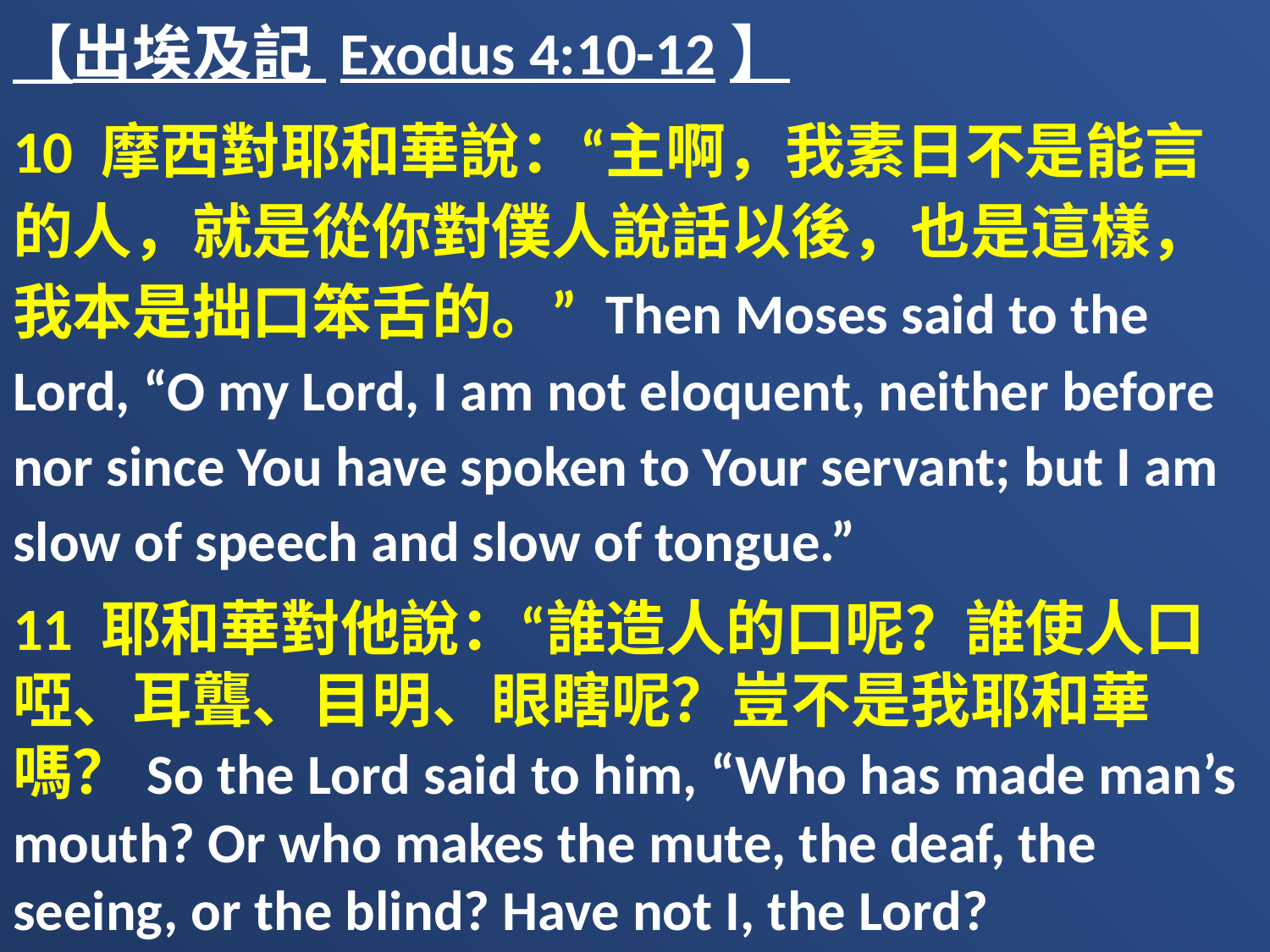

【出埃及記 Exodus 4:10-12】
10 摩西對耶和華說：“主啊，我素日不是能言的人，就是從你對僕人說話以後，也是這樣，我本是拙口笨舌的。” Then Moses said to the Lord, “O my Lord, I am not eloquent, neither before nor since You have spoken to Your servant; but I am slow of speech and slow of tongue.”
11 耶和華對他說：“誰造人的口呢？誰使人口啞、耳聾、目明、眼瞎呢？豈不是我耶和華嗎？So the Lord said to him, “Who has made man’s mouth? Or who makes the mute, the deaf, the seeing, or the blind? Have not I, the Lord?